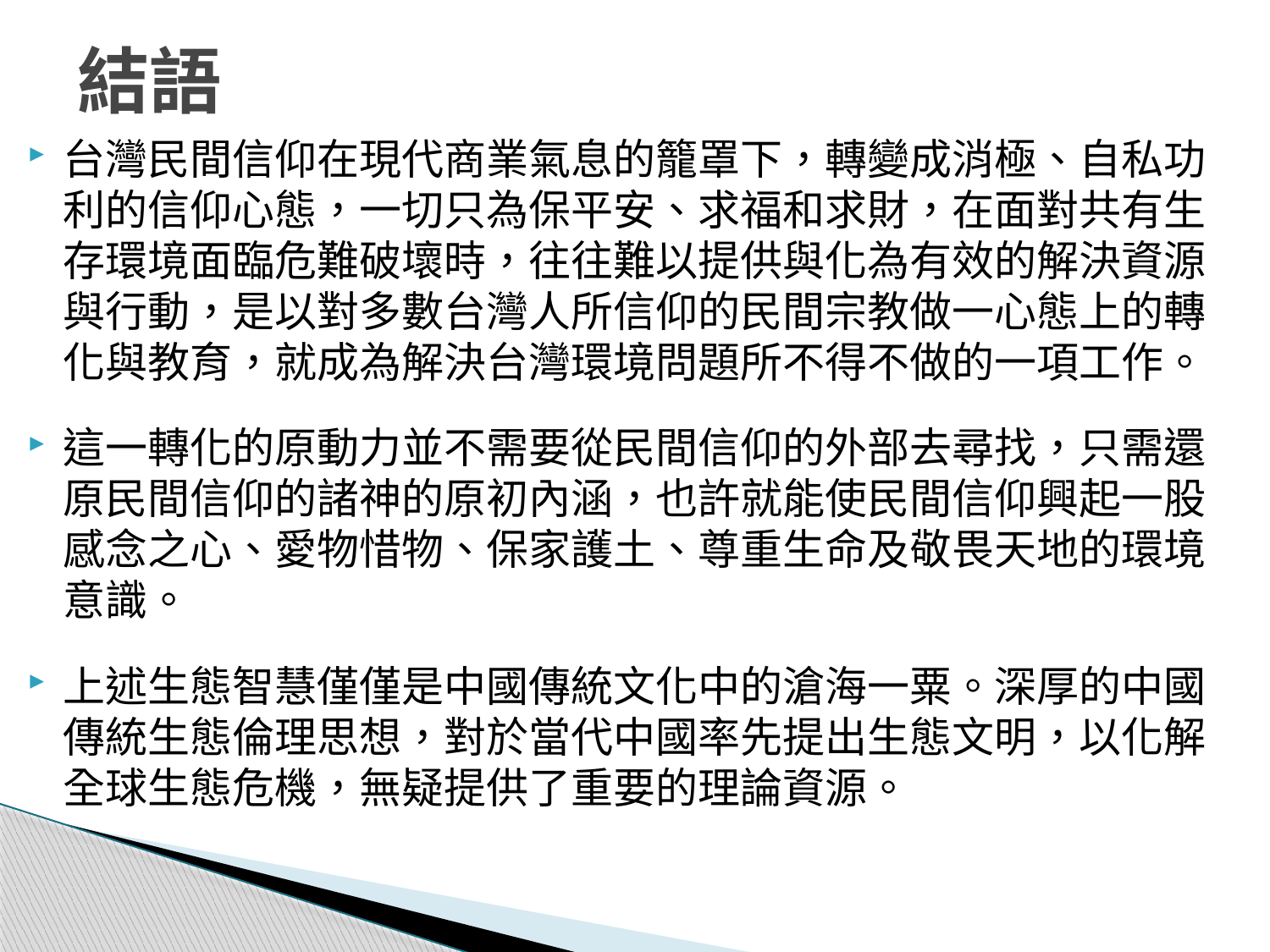

# 結語
台灣民間信仰在現代商業氣息的籠罩下，轉變成消極、自私功利的信仰心態，一切只為保平安、求福和求財，在面對共有生存環境面臨危難破壞時，往往難以提供與化為有效的解決資源與行動，是以對多數台灣人所信仰的民間宗教做一心態上的轉化與教育，就成為解決台灣環境問題所不得不做的一項工作。

這一轉化的原動力並不需要從民間信仰的外部去尋找，只需還原民間信仰的諸神的原初內涵，也許就能使民間信仰興起一股感念之心、愛物惜物、保家護土、尊重生命及敬畏天地的環境意識。

上述生態智慧僅僅是中國傳統文化中的滄海一粟。深厚的中國傳統生態倫理思想，對於當代中國率先提出生態文明，以化解全球生態危機，無疑提供了重要的理論資源。